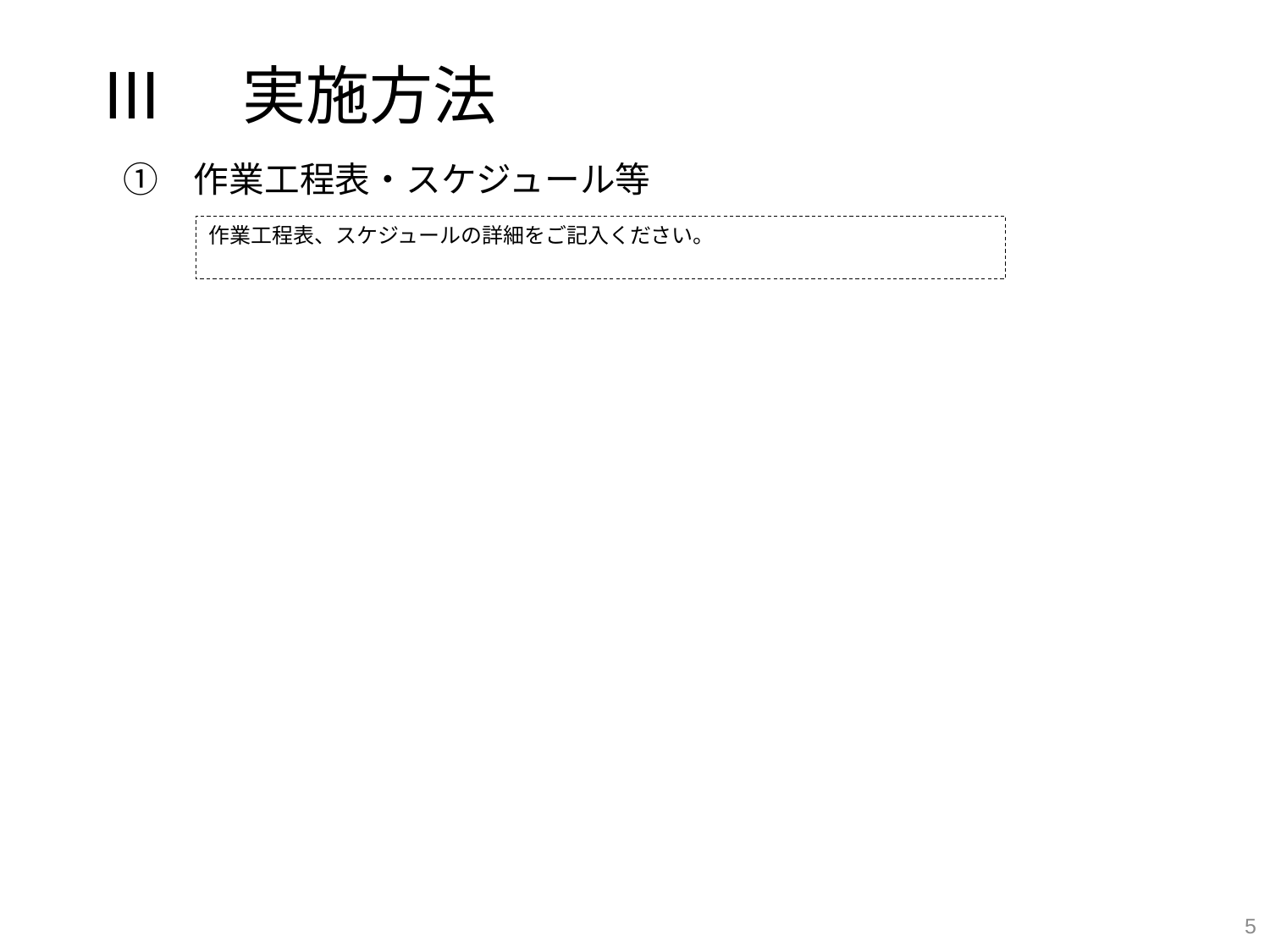

# Ⅲ　実施方法
　①　作業工程表・スケジュール等

作業工程表、スケジュールの詳細をご記入ください。

5